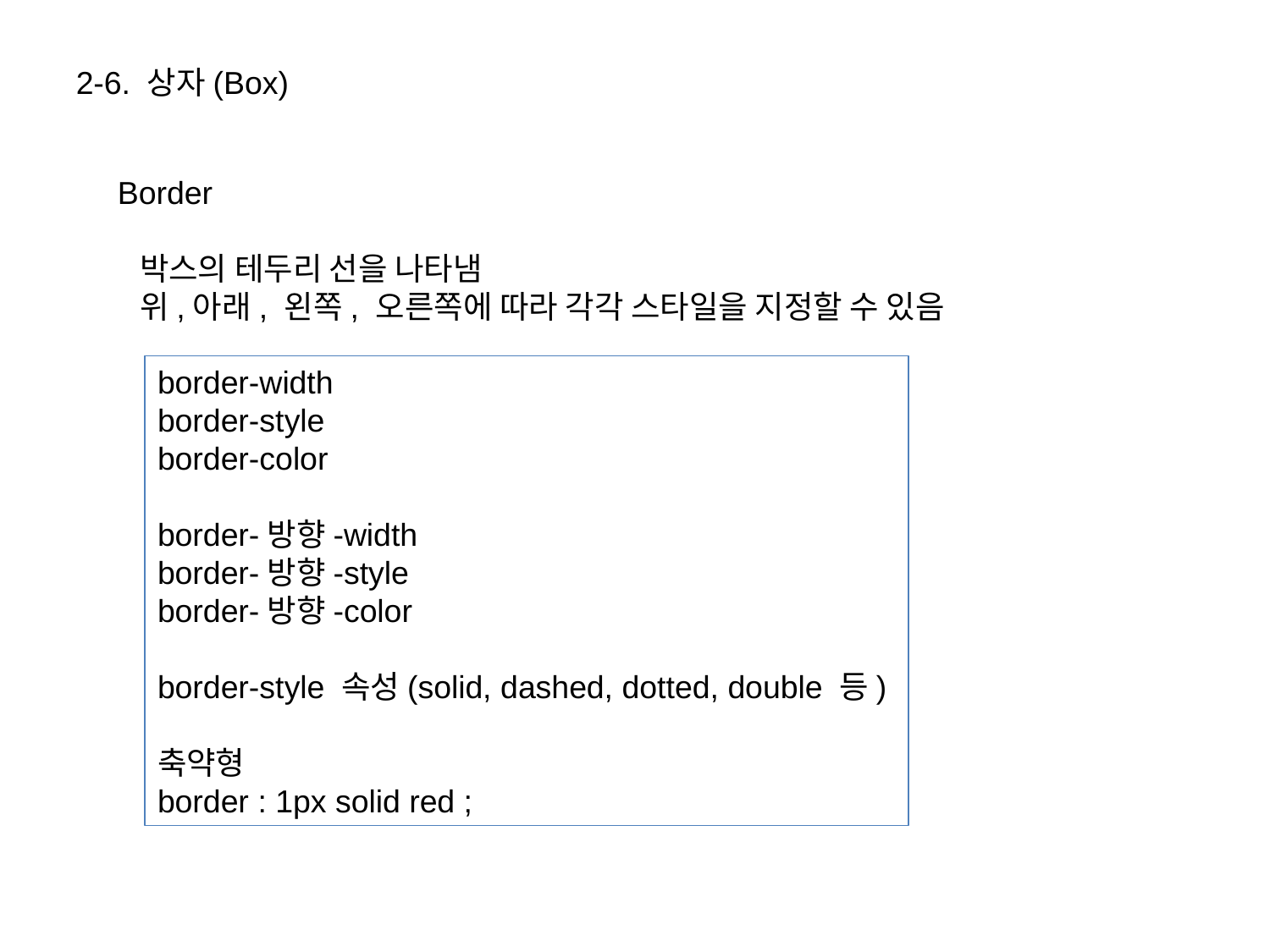

2-6. 상자(Box)
Border

  박스의 테두리 선을 나타냄
  위,아래, 왼쪽, 오른쪽에 따라 각각 스타일을 지정할 수 있음
border-width
border-style
border-color

border-방향-width
border-방향-style
border-방향-color

border-style 속성(solid, dashed, dotted, double 등)

축약형
border : 1px solid red ;